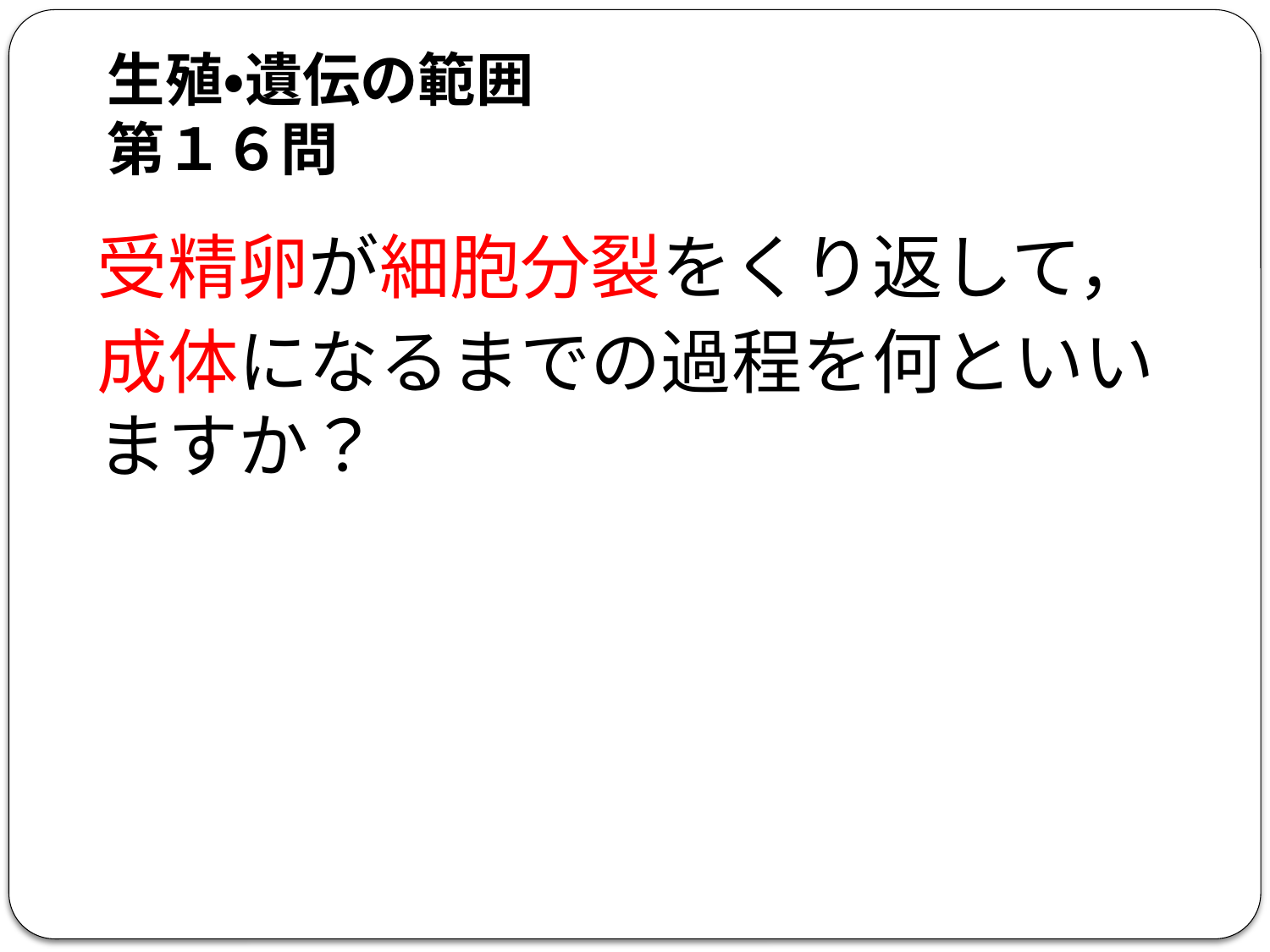

# 生殖・遺伝の範囲 第１６問
受精卵が細胞分裂をくり返して，
成体になるまでの過程を何といいますか？